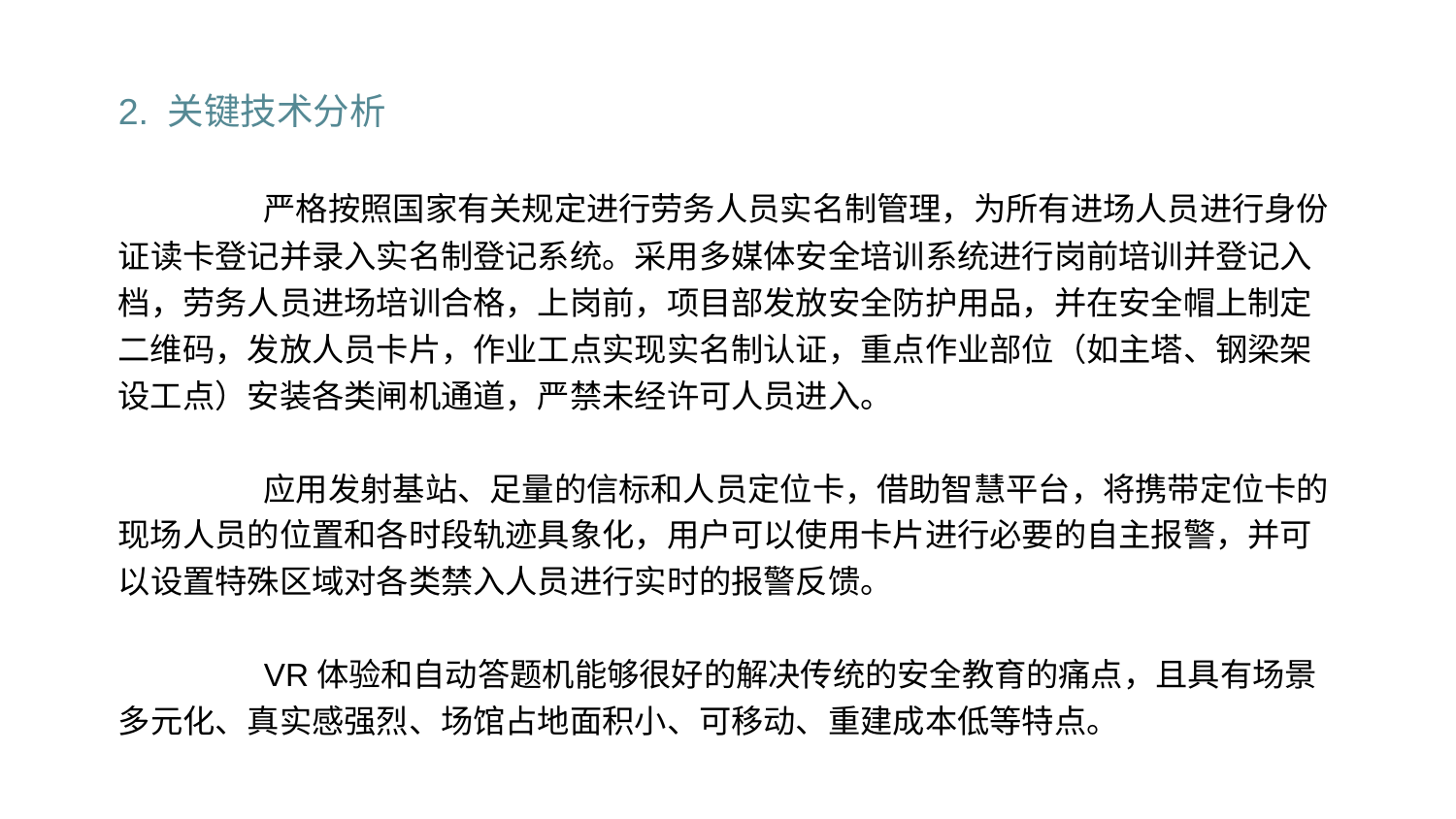

2. 关键技术分析

	严格按照国家有关规定进行劳务人员实名制管理，为所有进场人员进行身份证读卡登记并录入实名制登记系统。采用多媒体安全培训系统进行岗前培训并登记入档，劳务人员进场培训合格，上岗前，项目部发放安全防护用品，并在安全帽上制定二维码，发放人员卡片，作业工点实现实名制认证，重点作业部位（如主塔、钢梁架设工点）安装各类闸机通道，严禁未经许可人员进入。

	应用发射基站、足量的信标和人员定位卡，借助智慧平台，将携带定位卡的现场人员的位置和各时段轨迹具象化，用户可以使用卡片进行必要的自主报警，并可以设置特殊区域对各类禁入人员进行实时的报警反馈。

	VR体验和自动答题机能够很好的解决传统的安全教育的痛点，且具有场景多元化、真实感强烈、场馆占地面积小、可移动、重建成本低等特点。